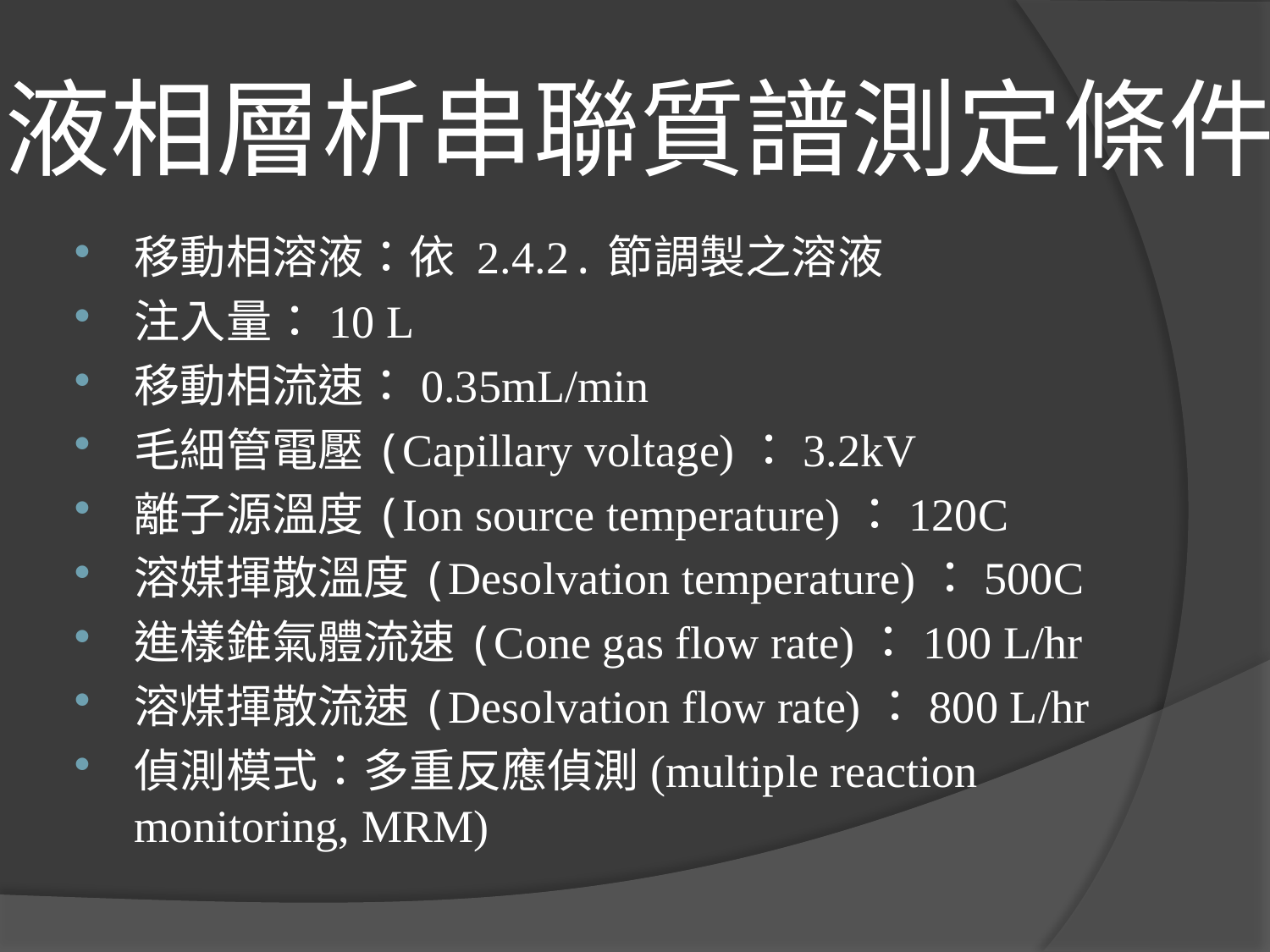

# 液相層析串聯質譜測定條件
移動相溶液：依 2.4.2.節調製之溶液
注入量：10 L
移動相流速：0.35mL/min
毛細管電壓(Capillary voltage)：3.2kV
離子源溫度(Ion source temperature)：120C
溶媒揮散溫度(Desolvation temperature)：500C
進樣錐氣體流速(Cone gas flow rate)：100 L/hr
溶煤揮散流速(Desolvation flow rate)：800 L/hr
偵測模式：多重反應偵測(multiple reaction monitoring, MRM)